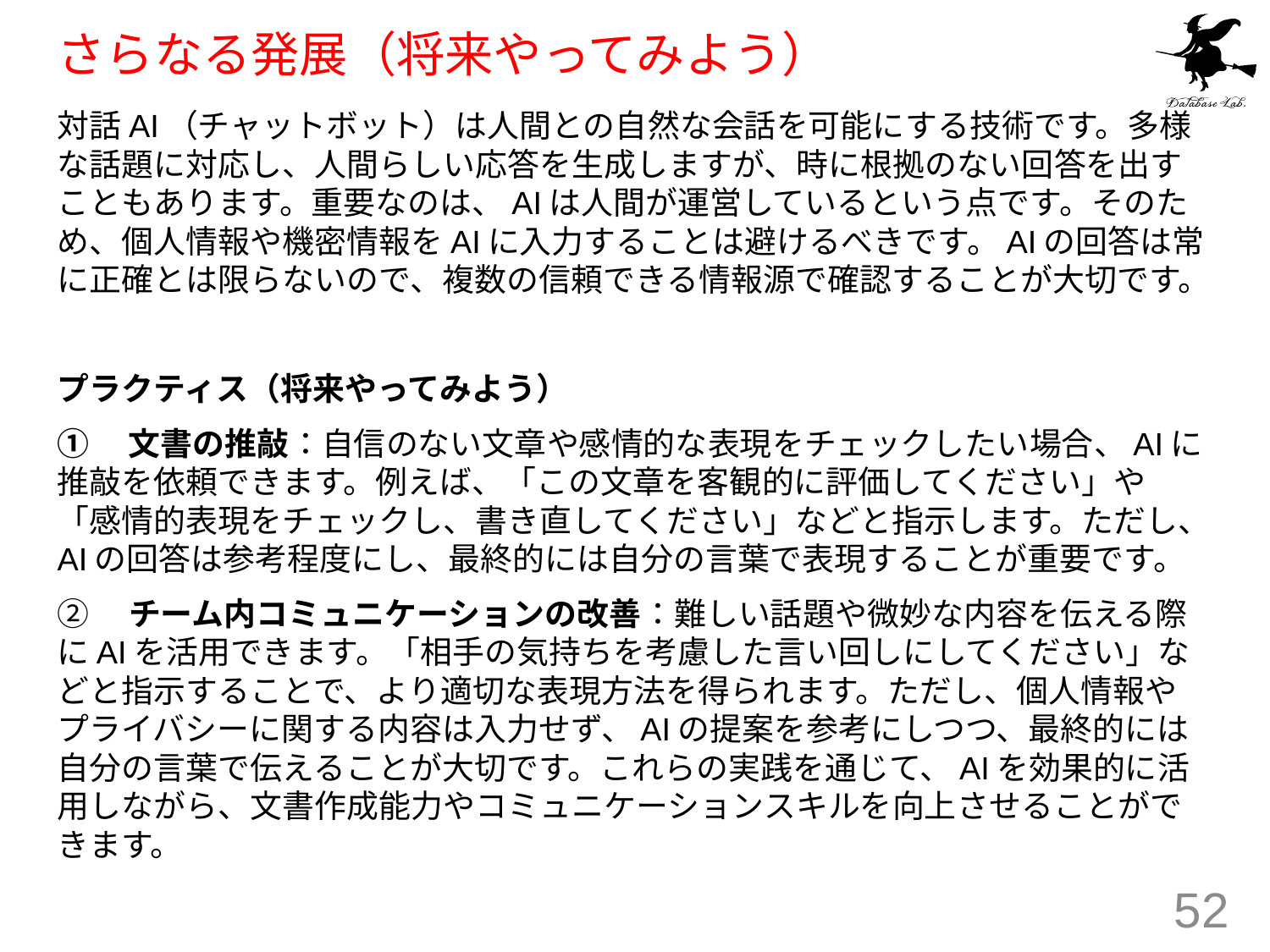

# さらなる発展（将来やってみよう）
対話AI（チャットボット）は人間との自然な会話を可能にする技術です。多様な話題に対応し、人間らしい応答を生成しますが、時に根拠のない回答を出すこともあります。重要なのは、AIは人間が運営しているという点です。そのため、個人情報や機密情報をAIに入力することは避けるべきです。AIの回答は常に正確とは限らないので、複数の信頼できる情報源で確認することが大切です。

プラクティス（将来やってみよう）
①　文書の推敲：自信のない文章や感情的な表現をチェックしたい場合、AIに推敲を依頼できます。例えば、「この文章を客観的に評価してください」や「感情的表現をチェックし、書き直してください」などと指示します。ただし、AIの回答は参考程度にし、最終的には自分の言葉で表現することが重要です。
②　チーム内コミュニケーションの改善：難しい話題や微妙な内容を伝える際にAIを活用できます。「相手の気持ちを考慮した言い回しにしてください」などと指示することで、より適切な表現方法を得られます。ただし、個人情報やプライバシーに関する内容は入力せず、AIの提案を参考にしつつ、最終的には自分の言葉で伝えることが大切です。これらの実践を通じて、AIを効果的に活用しながら、文書作成能力やコミュニケーションスキルを向上させることができます。
52